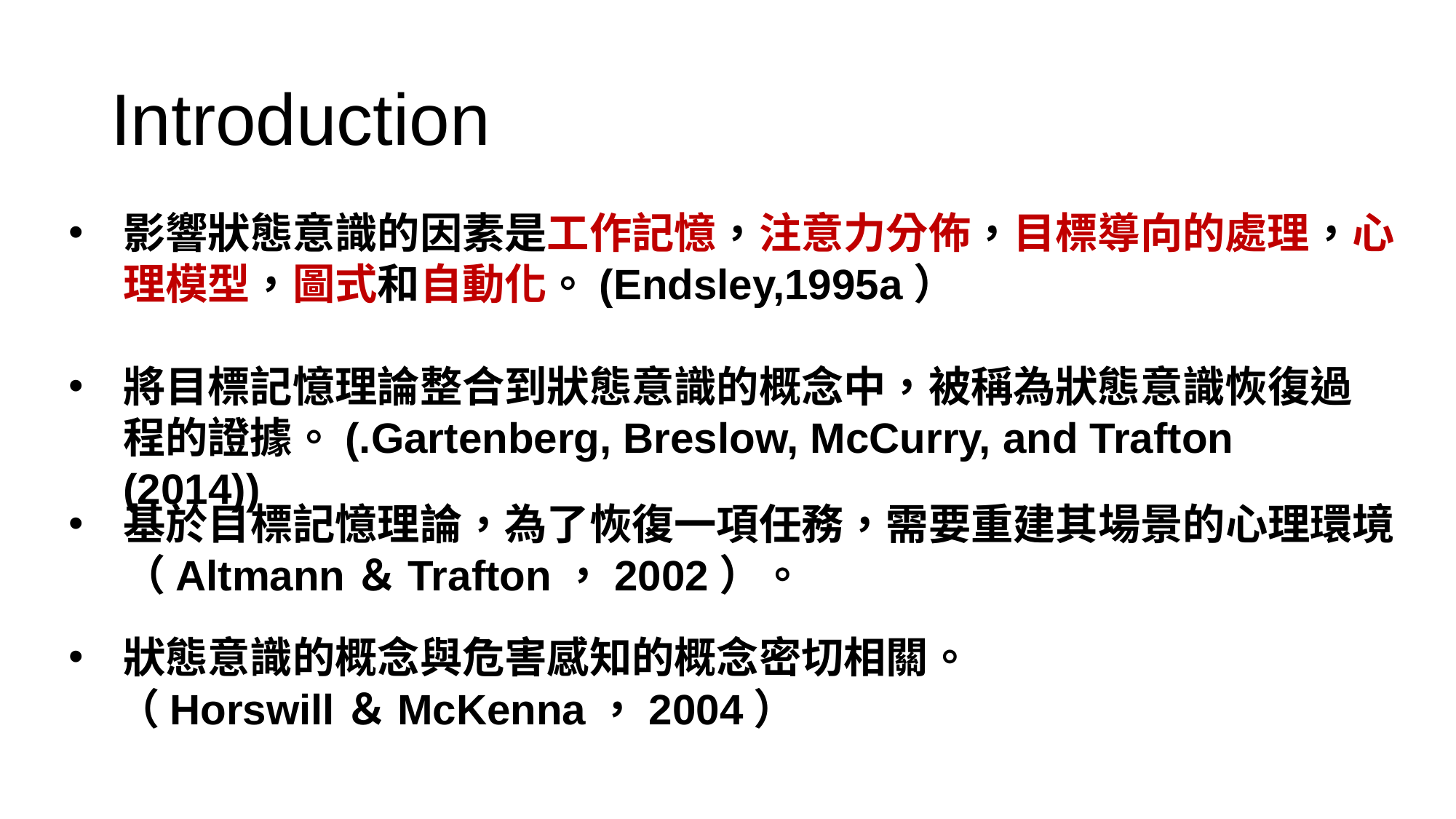

Introduction
影響狀態意識的因素是工作記憶，注意力分佈，目標導向的處理，心理模型，圖式和自動化。(Endsley,1995a）
將目標記憶理論整合到狀態意識的概念中，被稱為狀態意識恢復過程的證據。(.Gartenberg, Breslow, McCurry, and Trafton (2014))
基於目標記憶理論，為了恢復一項任務，需要重建其場景的心理環境（Altmann＆Trafton，2002）。
狀態意識的概念與危害感知的概念密切相關。
    （Horswill＆McKenna，2004）